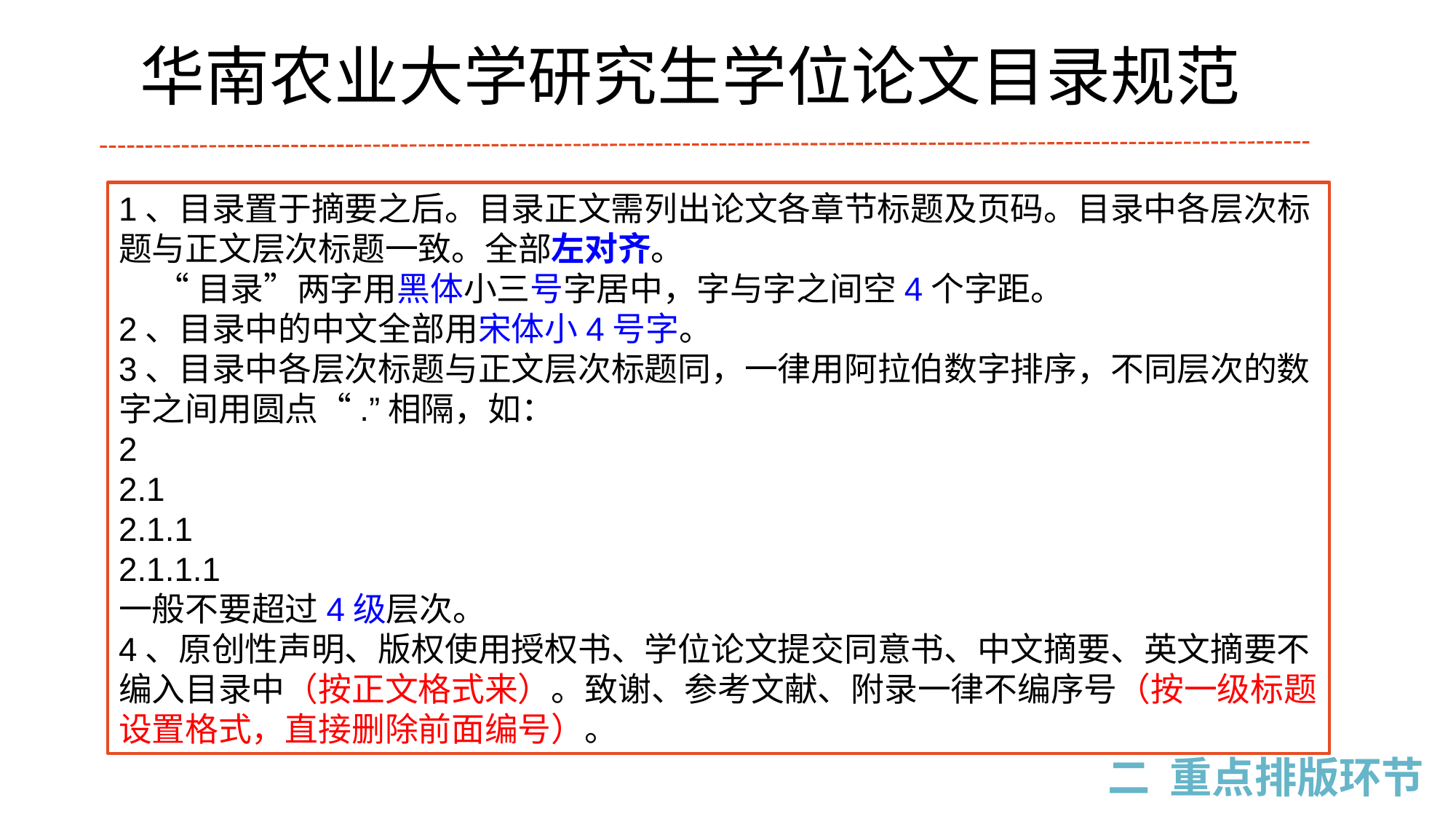

华南农业大学研究生学位论文目录规范
1、目录置于摘要之后。目录正文需列出论文各章节标题及页码。目录中各层次标题与正文层次标题一致。全部左对齐。
     “目录”两字用黑体小三号字居中，字与字之间空4个字距。
2、目录中的中文全部用宋体小4号字。
3、目录中各层次标题与正文层次标题同，一律用阿拉伯数字排序，不同层次的数字之间用圆点“.”相隔，如：
2
2.1
2.1.1
2.1.1.1
一般不要超过4级层次。
4、原创性声明、版权使用授权书、学位论文提交同意书、中文摘要、英文摘要不编入目录中（按正文格式来）。致谢、参考文献、附录一律不编序号（按一级标题设置格式，直接删除前面编号）。
二  重点排版环节